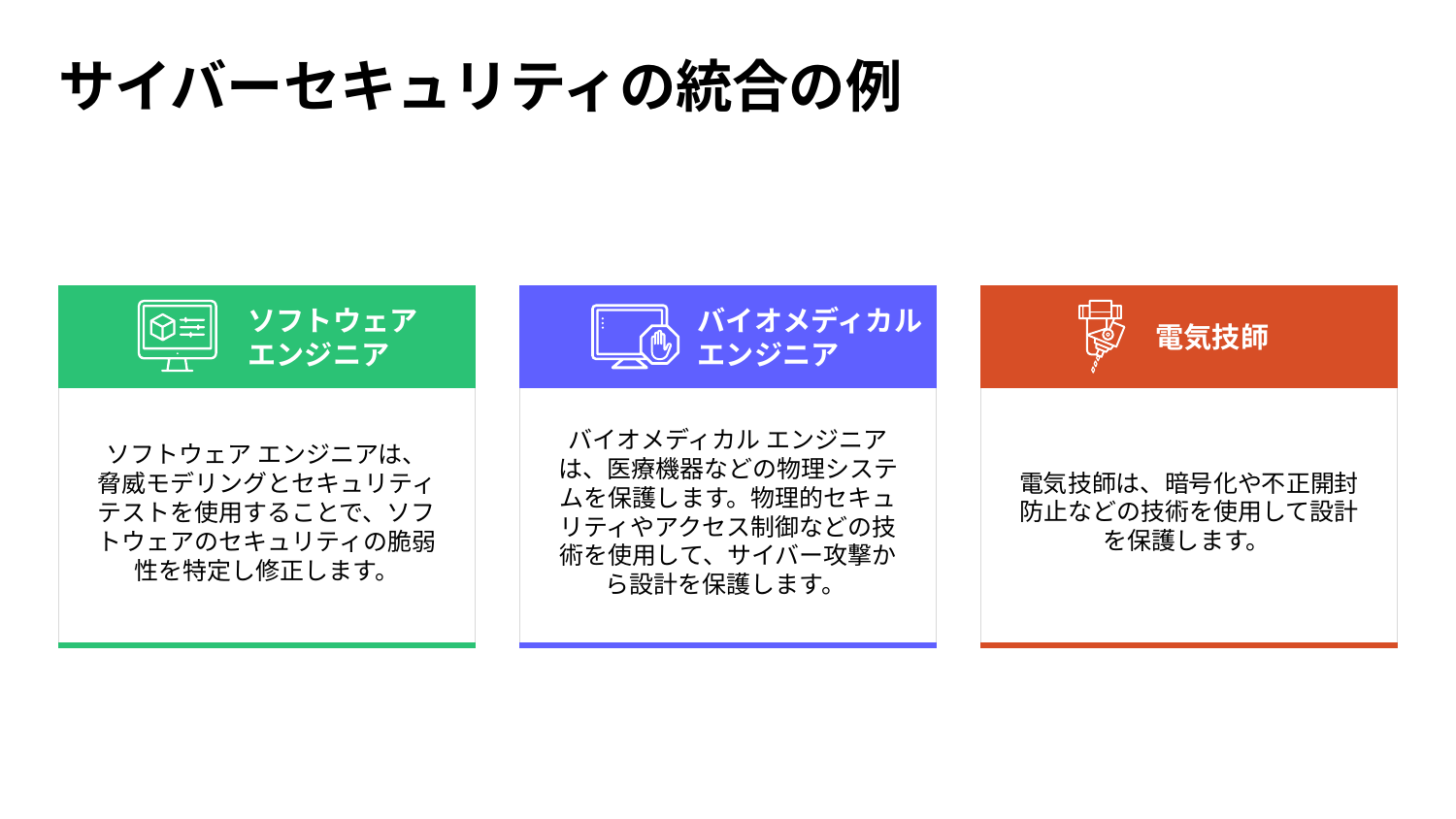

# サイバーセキュリティの統合の例

ソフトウェア
エンジニア

バイオメディカル
エンジニア

電気技師

バイオメディカル エンジニアは、医療機器などの物理システムを保護します。物理的セキュリティやアクセス制御などの技術を使用して、サイバー攻撃から設計を保護します。
ソフトウェア エンジニアは、脅威モデリングとセキュリティ テストを使用することで、ソフトウェアのセキュリティの脆弱性を特定し修正します。
電気技師は、暗号化や不正開封防止などの技術を使用して設計を保護します。